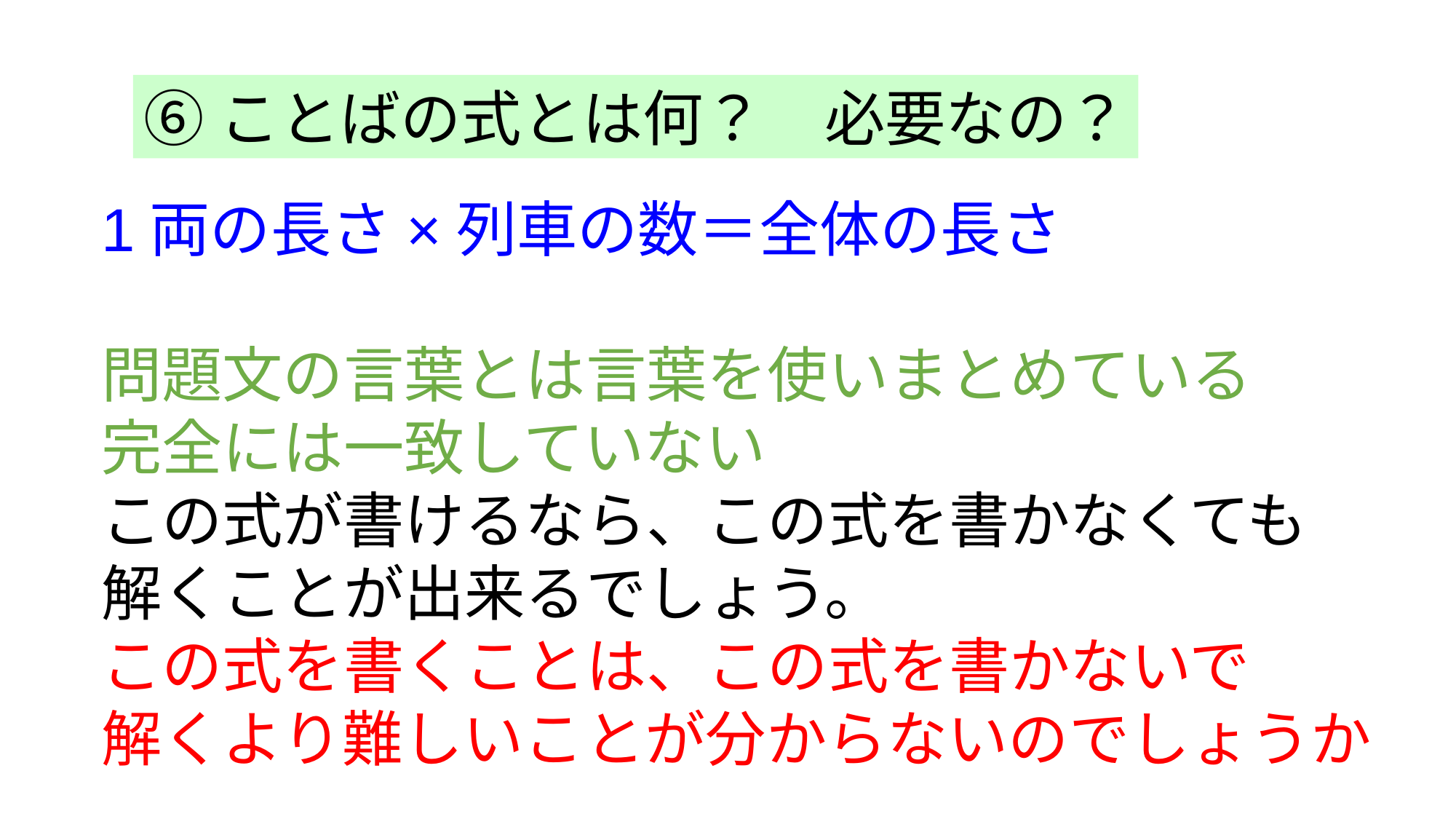

⑥ことばの式とは何？　必要なの？
1両の長さ×列車の数＝全体の長さ

問題文の言葉とは言葉を使いまとめている
完全には一致していない
この式が書けるなら、この式を書かなくても
解くことが出来るでしょう。
この式を書くことは、この式を書かないで
解くより難しいことが分からないのでしょうか